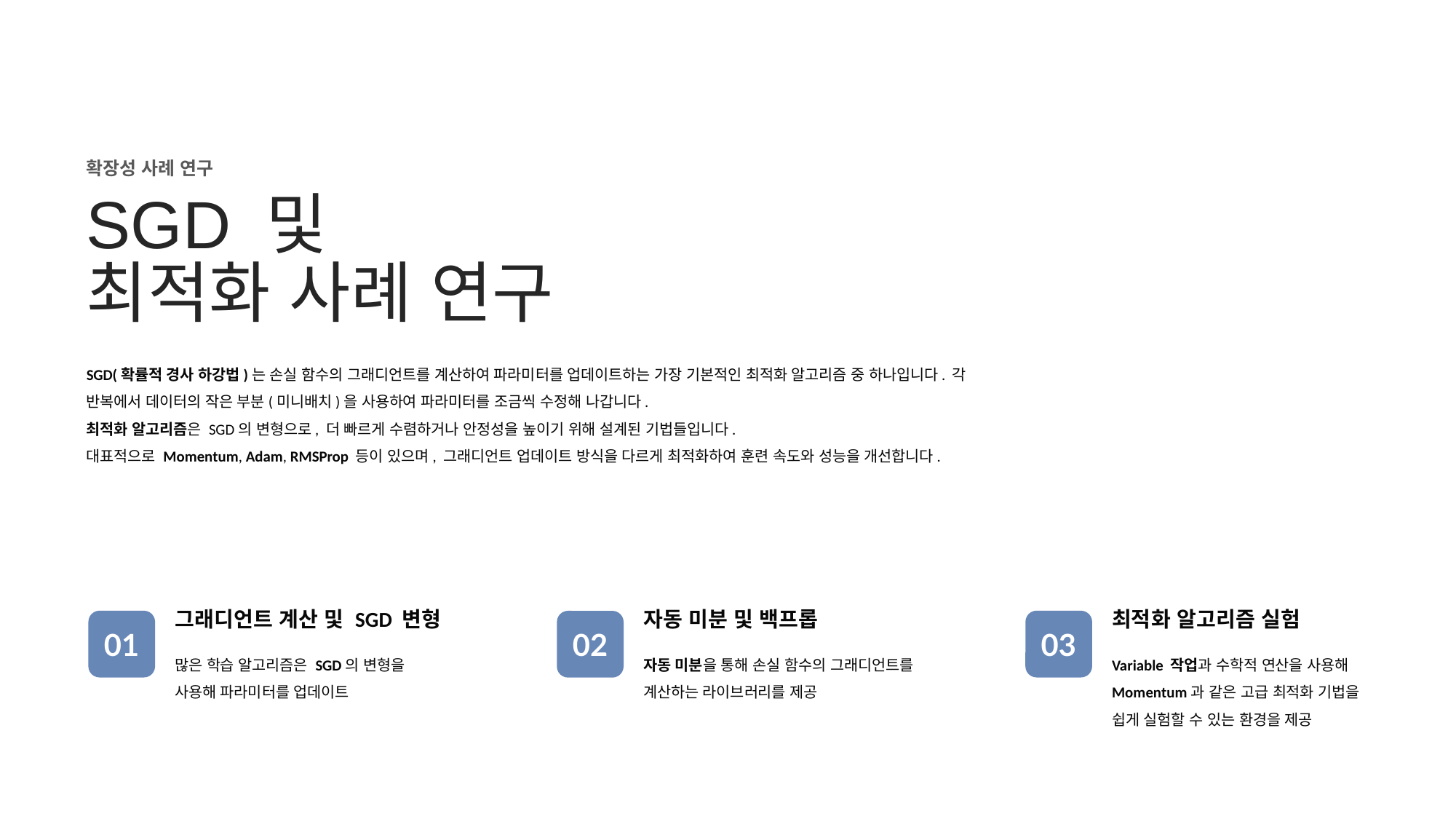

확장성 사례 연구
SGD 및
최적화 사례 연구
SGD(확률적 경사 하강법)는 손실 함수의 그래디언트를 계산하여 파라미터를 업데이트하는 가장 기본적인 최적화 알고리즘 중 하나입니다. 각 반복에서 데이터의 작은 부분(미니배치)을 사용하여 파라미터를 조금씩 수정해 나갑니다.
최적화 알고리즘은 SGD의 변형으로, 더 빠르게 수렴하거나 안정성을 높이기 위해 설계된 기법들입니다.
대표적으로 Momentum, Adam, RMSProp 등이 있으며, 그래디언트 업데이트 방식을 다르게 최적화하여 훈련 속도와 성능을 개선합니다.
그래디언트 계산 및 SGD 변형
최적화 알고리즘 실험
자동 미분 및 백프롭

01
03
02
많은 학습 알고리즘은 SGD의 변형을 사용해 파라미터를 업데이트
Variable 작업과 수학적 연산을 사용해 Momentum과 같은 고급 최적화 기법을 쉽게 실험할 수 있는 환경을 제공
자동 미분을 통해 손실 함수의 그래디언트를 계산하는 라이브러리를 제공